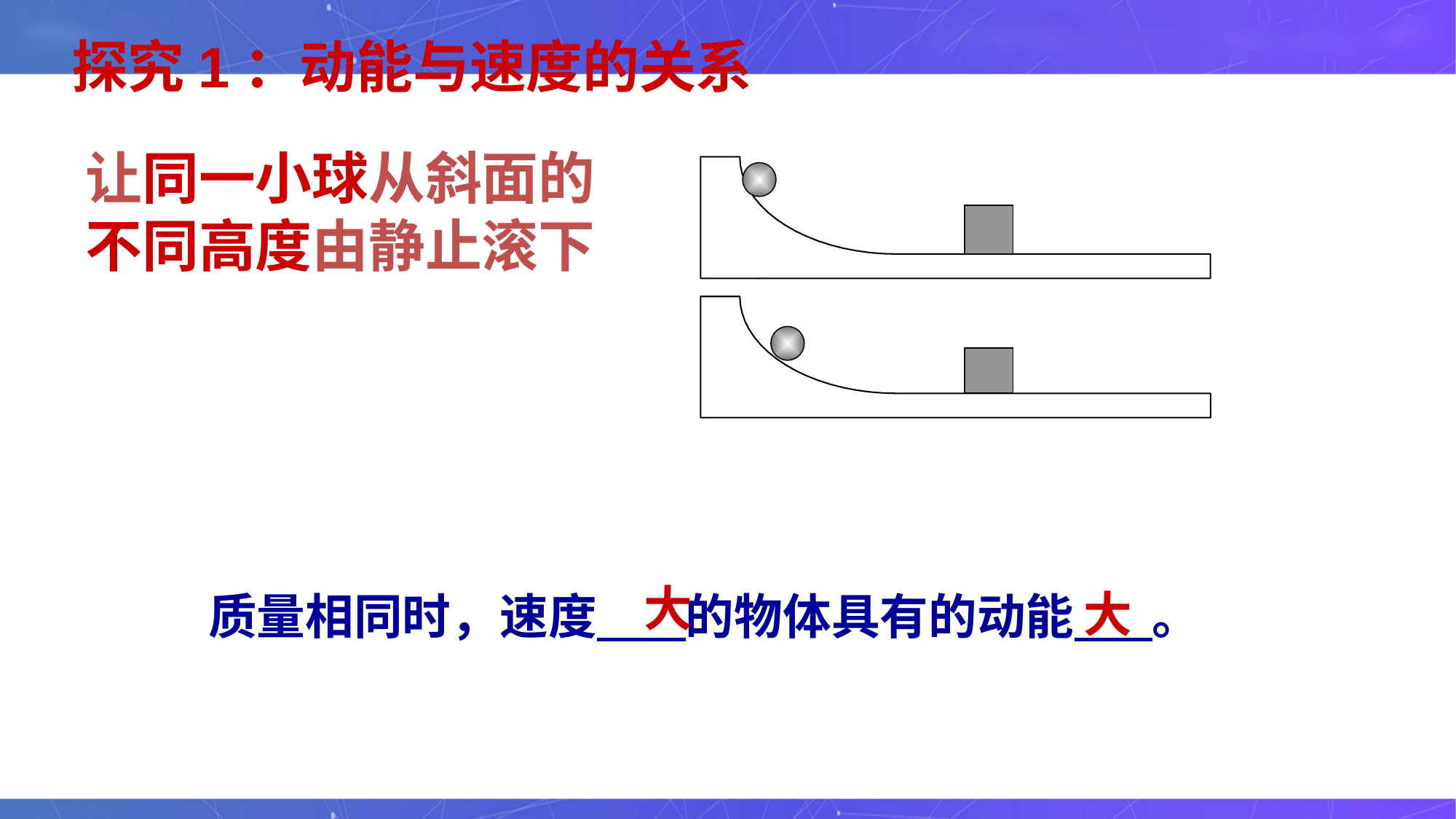

探究1：动能与速度的关系
让同一小球从斜面的不同高度由静止滚下

大
大
质量相同时，速度        的物体具有的动能       。